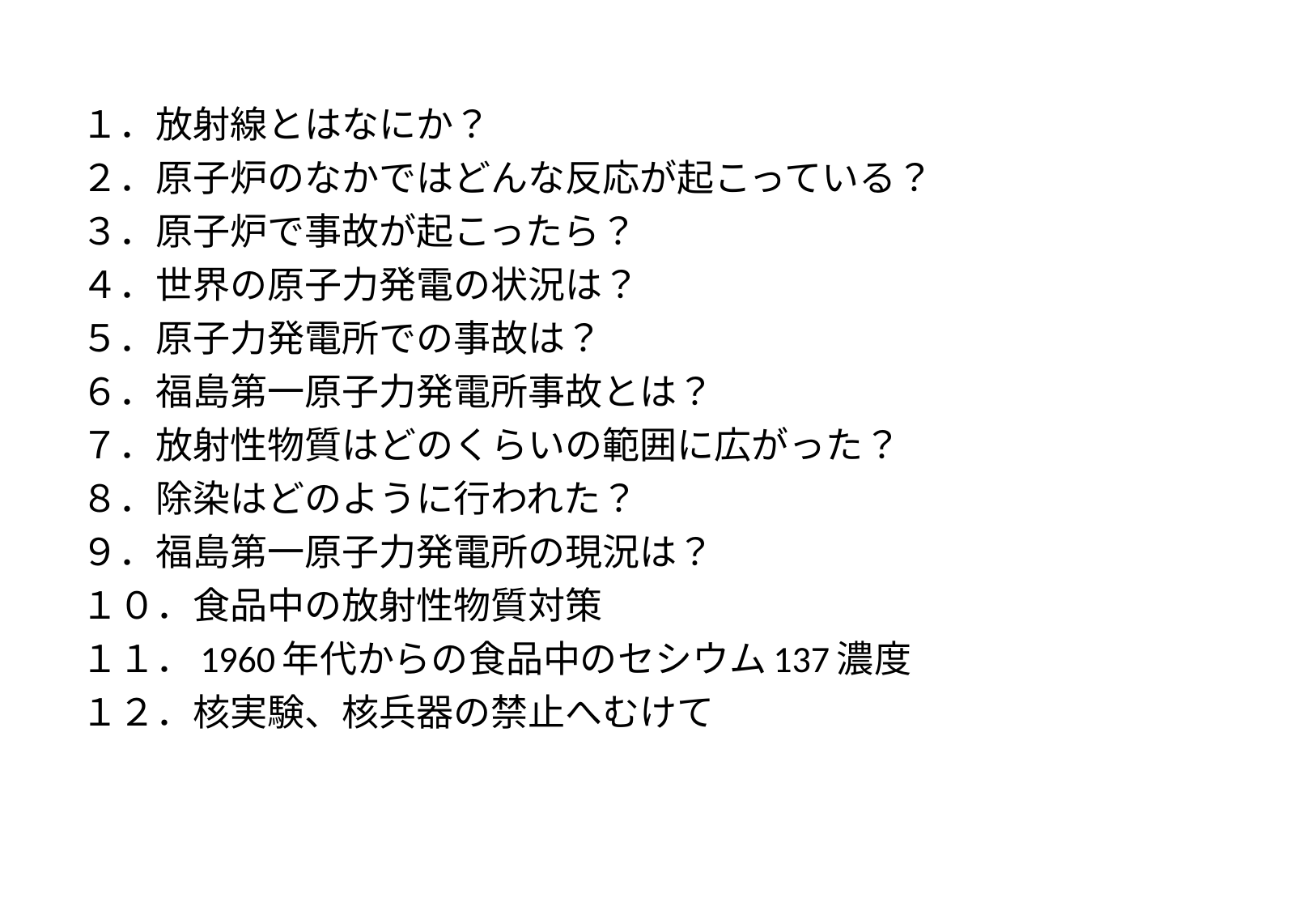

１．放射線とはなにか？
２．原子炉のなかではどんな反応が起こっている？
３．原子炉で事故が起こったら？
４．世界の原子力発電の状況は？
５．原子力発電所での事故は？
６．福島第一原子力発電所事故とは？
７．放射性物質はどのくらいの範囲に広がった？
８．除染はどのように行われた？
９．福島第一原子力発電所の現況は？
１０．食品中の放射性物質対策
１１．1960年代からの食品中のセシウム137濃度
１２．核実験、核兵器の禁止へむけて